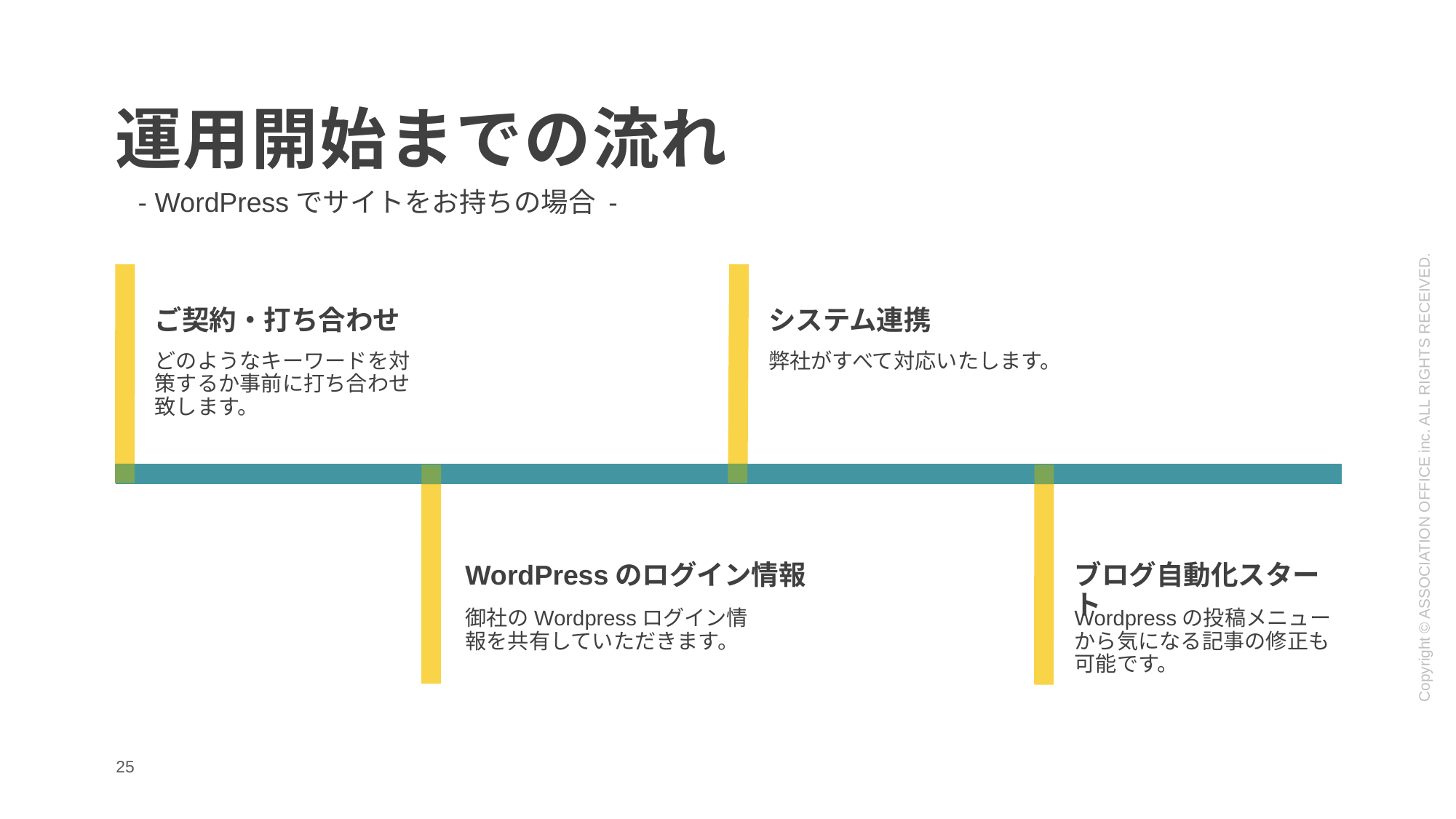

# 運用開始までの流れ
- WordPressでサイトをお持ちの場合 -
ご契約・打ち合わせ
システム連携
どのようなキーワードを対策するか事前に打ち合わせ致します。
弊社がすべて対応いたします。
WordPressのログイン情報
ブログ自動化スタート
御社のWordpressログイン情報を共有していただきます。
Wordpressの投稿メニューから気になる記事の修正も可能です。
25